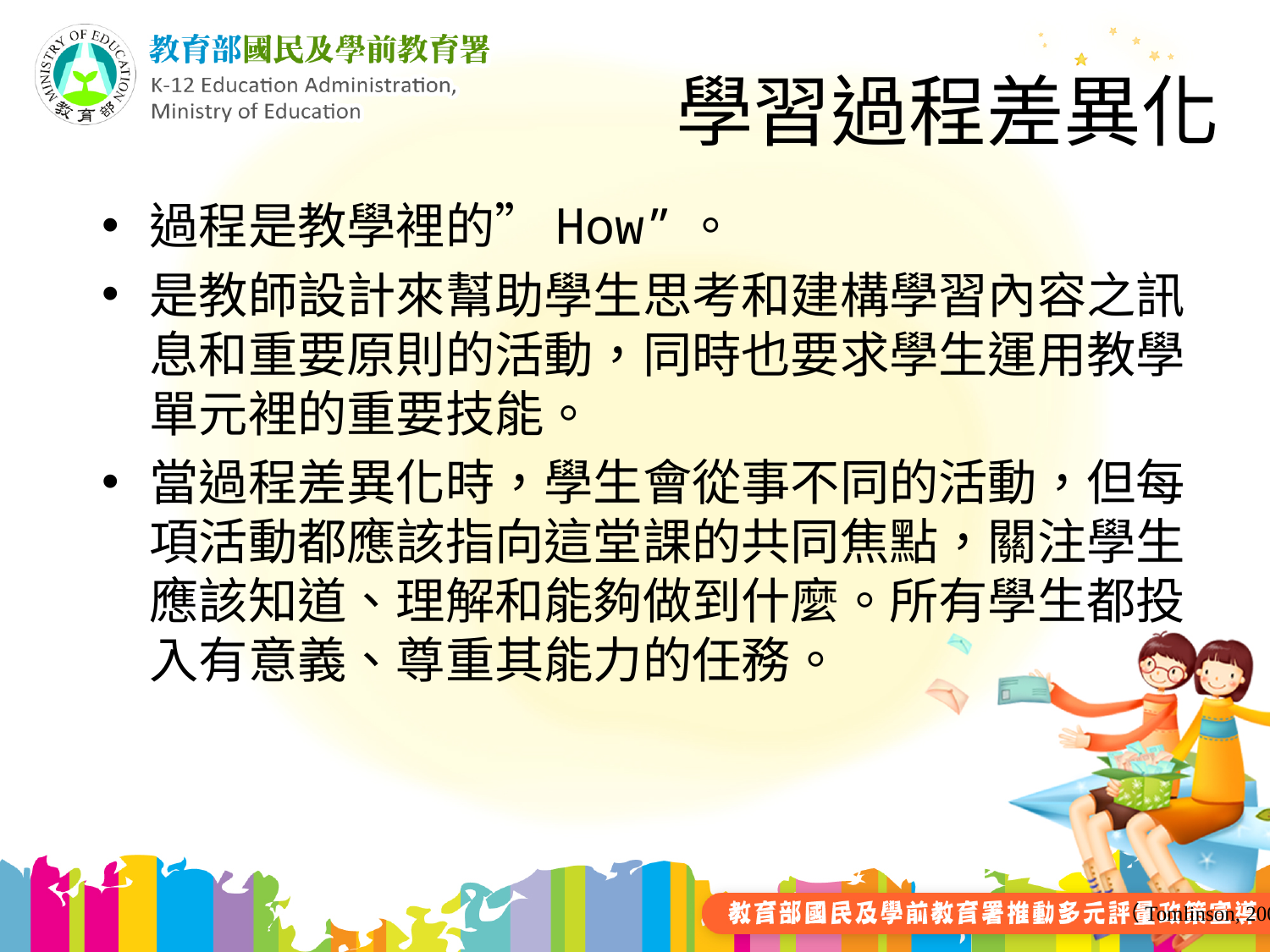

# 學習過程差異化
過程是教學裡的”How”。
是教師設計來幫助學生思考和建構學習內容之訊息和重要原則的活動，同時也要求學生運用教學單元裡的重要技能。
當過程差異化時，學生會從事不同的活動，但每項活動都應該指向這堂課的共同焦點，關注學生應該知道、理解和能夠做到什麼。所有學生都投入有意義、尊重其能力的任務。

（Tomlinson, 2001）